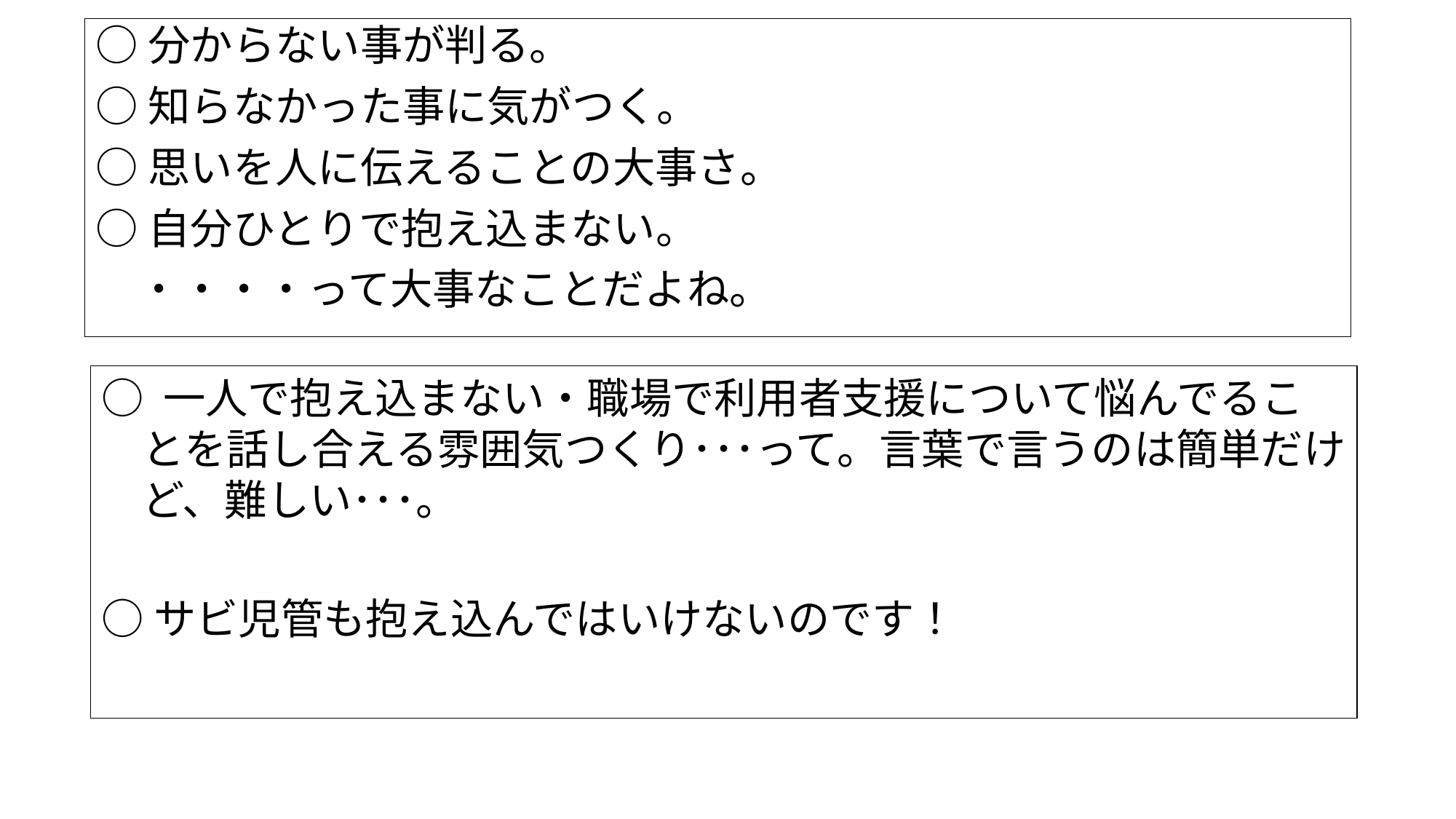

○分からない事が判る。
○知らなかった事に気がつく。
○思いを人に伝えることの大事さ。
○自分ひとりで抱え込まない。
　・・・・って大事なことだよね。

○ 一人で抱え込まない・職場で利用者支援について悩んでることを話し合える雰囲気つくり･･･って。言葉で言うのは簡単だけど、難しい･･･。

○サビ児管も抱え込んではいけないのです！